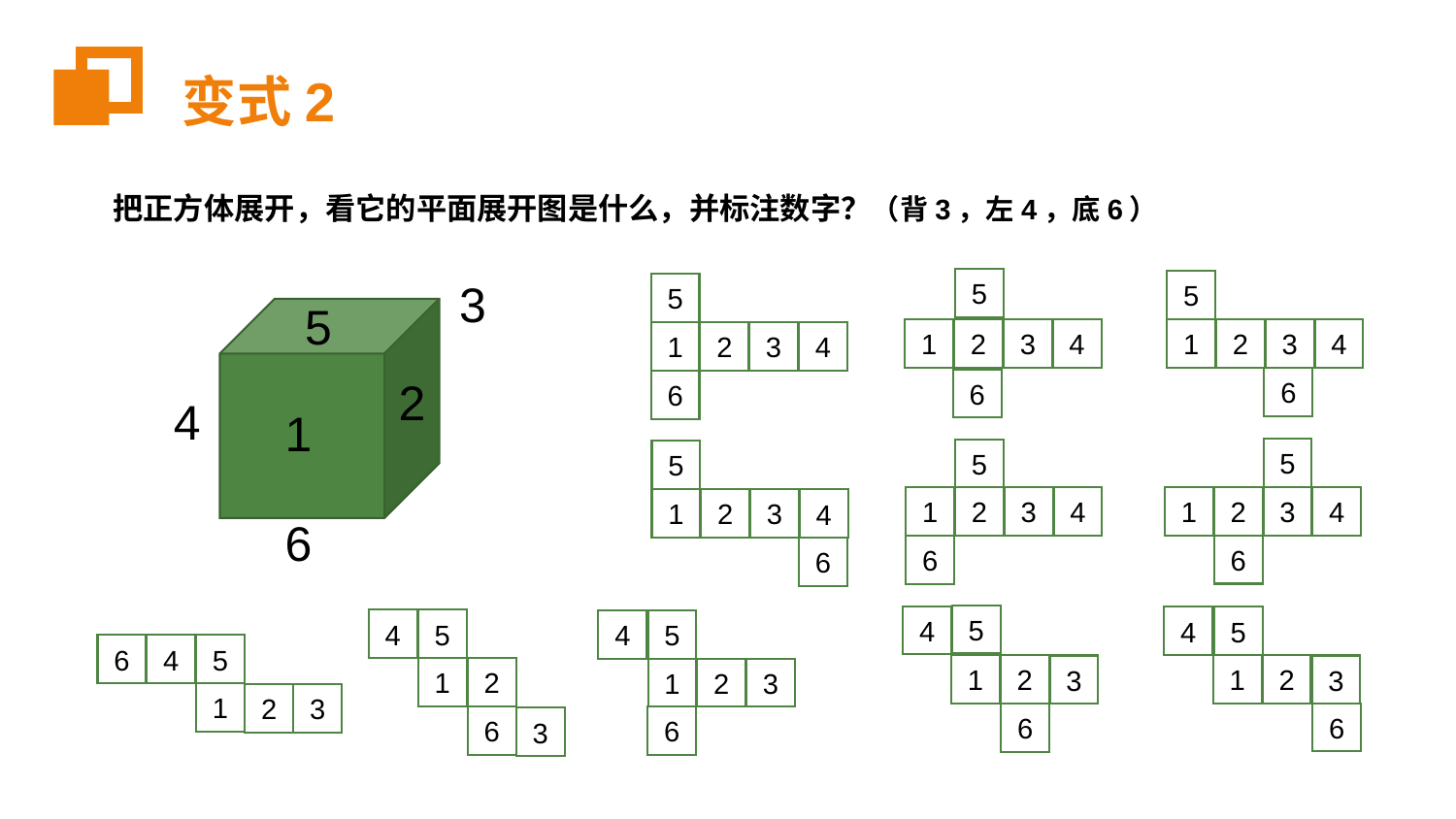

变式2
把正方体展开，看它的平面展开图是什么，并标注数字？（背3，左4，底6）
5
3
5
5
5

1
2
3
1
2
3
4
4
3
1
2
4
2
6
6
6
4
1
5
5
5
3
1
2
1
2
3
4
4
3
1
2
4
6
6
6
6
5
4
4
5
4
5
4
5
5
6
4
1
2
1
2
3
3
1
2
3
1
2
1
2
3
6
6
6
6
3